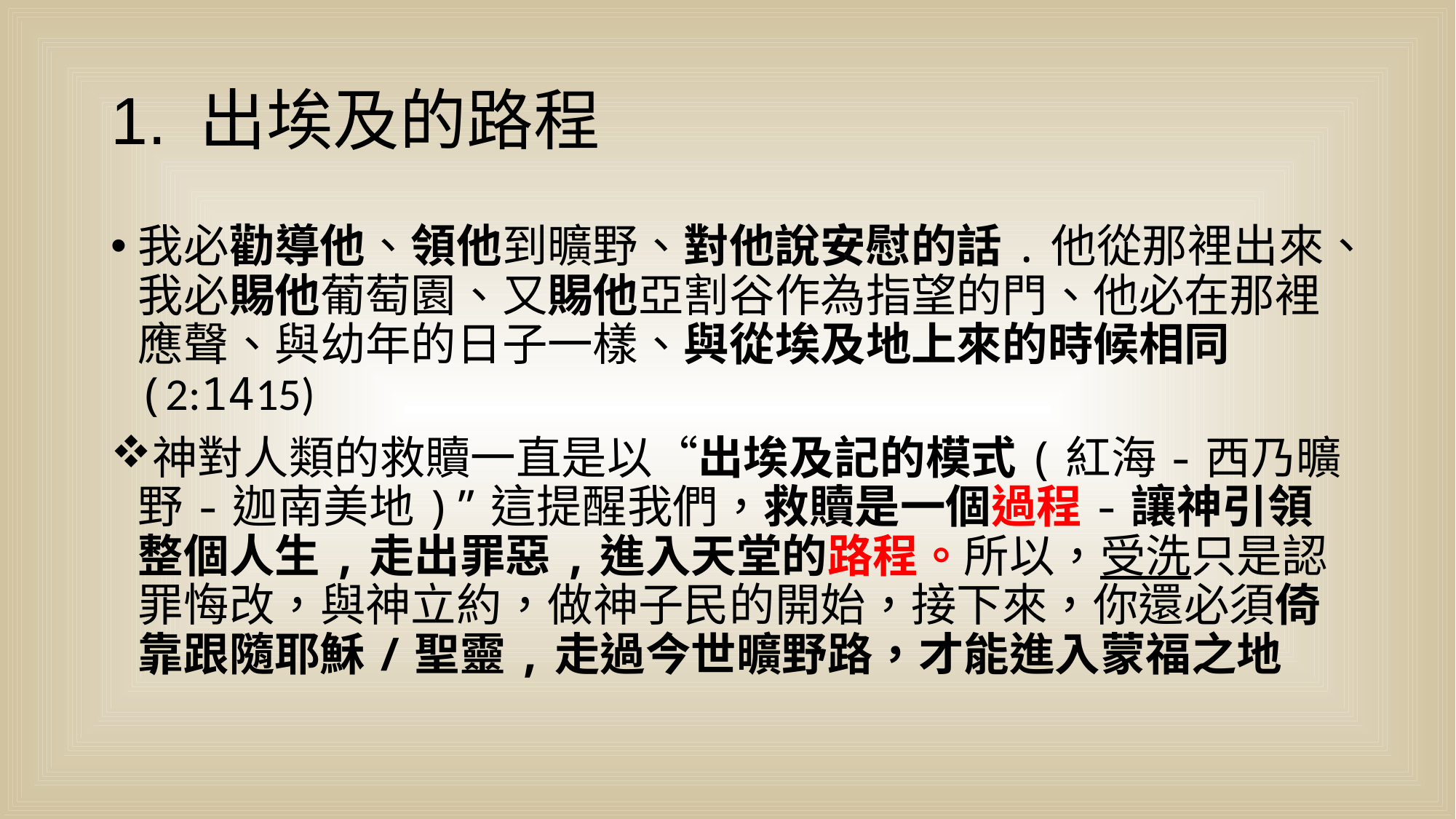

# 出埃及的路程
我必勸導他、領他到曠野、對他說安慰的話.他從那裡出來、我必賜他葡萄園、又賜他亞割谷作為指望的門、他必在那裡應聲、與幼年的日子一樣、與從埃及地上來的時候相同(2:1415)
神對人類的救贖一直是以“出埃及記的模式(紅海-西乃曠野-迦南美地)”這提醒我們，救贖是一個過程-讓神引領整個人生,走出罪惡,進入天堂的路程。所以，受洗只是認罪悔改，與神立約，做神子民的開始，接下來，你還必須倚靠跟隨耶穌/聖靈,走過今世曠野路，才能進入蒙福之地